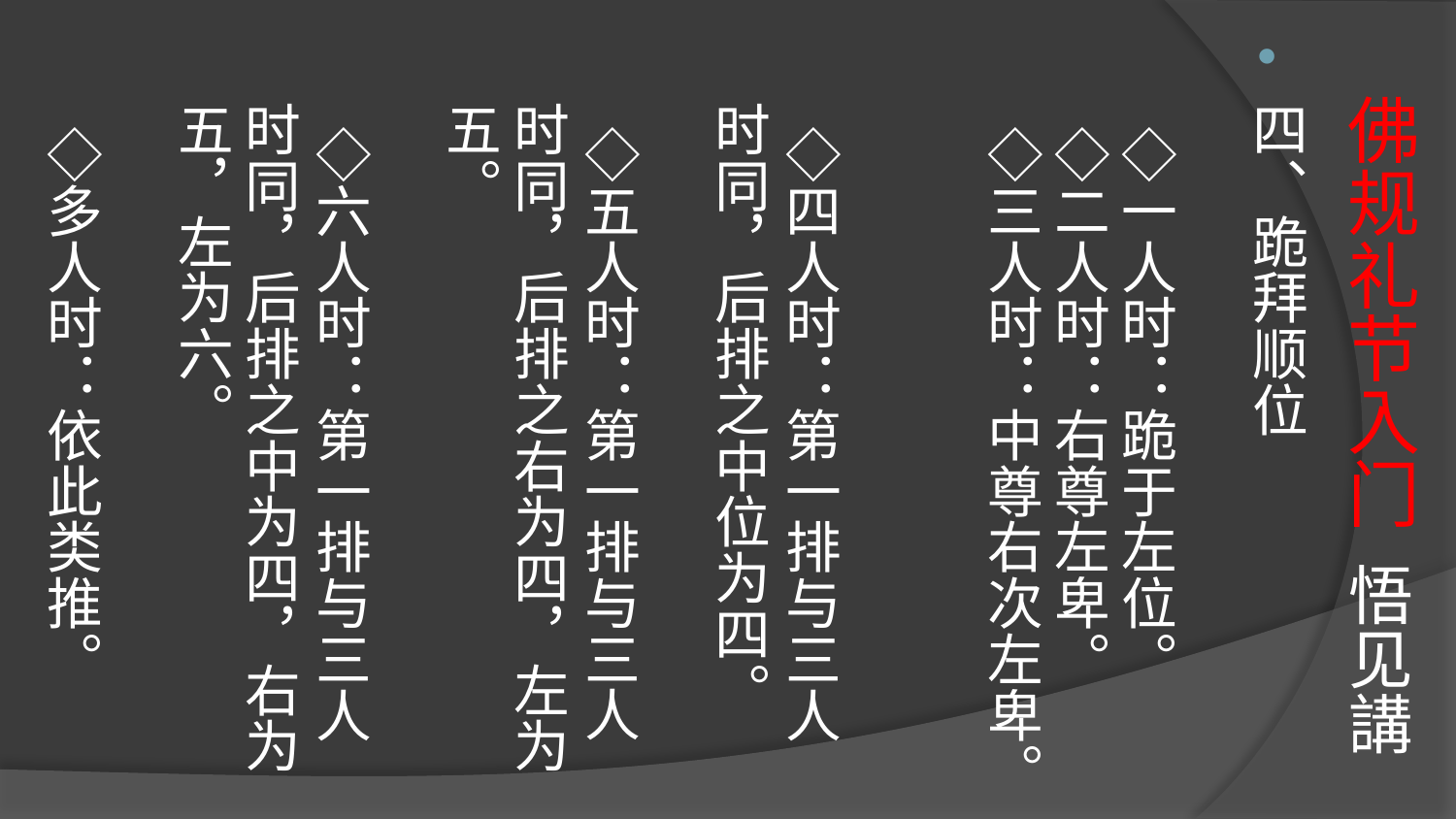

# 佛规礼节入门  悟见講
四、跪拜顺位
  ◇一人时：跪于左位。
  ◇二人时：右尊左卑。
  ◇三人时：中尊右次左卑。
  ◇四人时：第一排与三人时同，后排之中位为四。
  ◇五人时：第一排与三人时同，后排之右为四，左为五。
  ◇六人时：第一排与三人时同，后排之中为四，右为五，左为六。
  ◇多人时：依此类推。